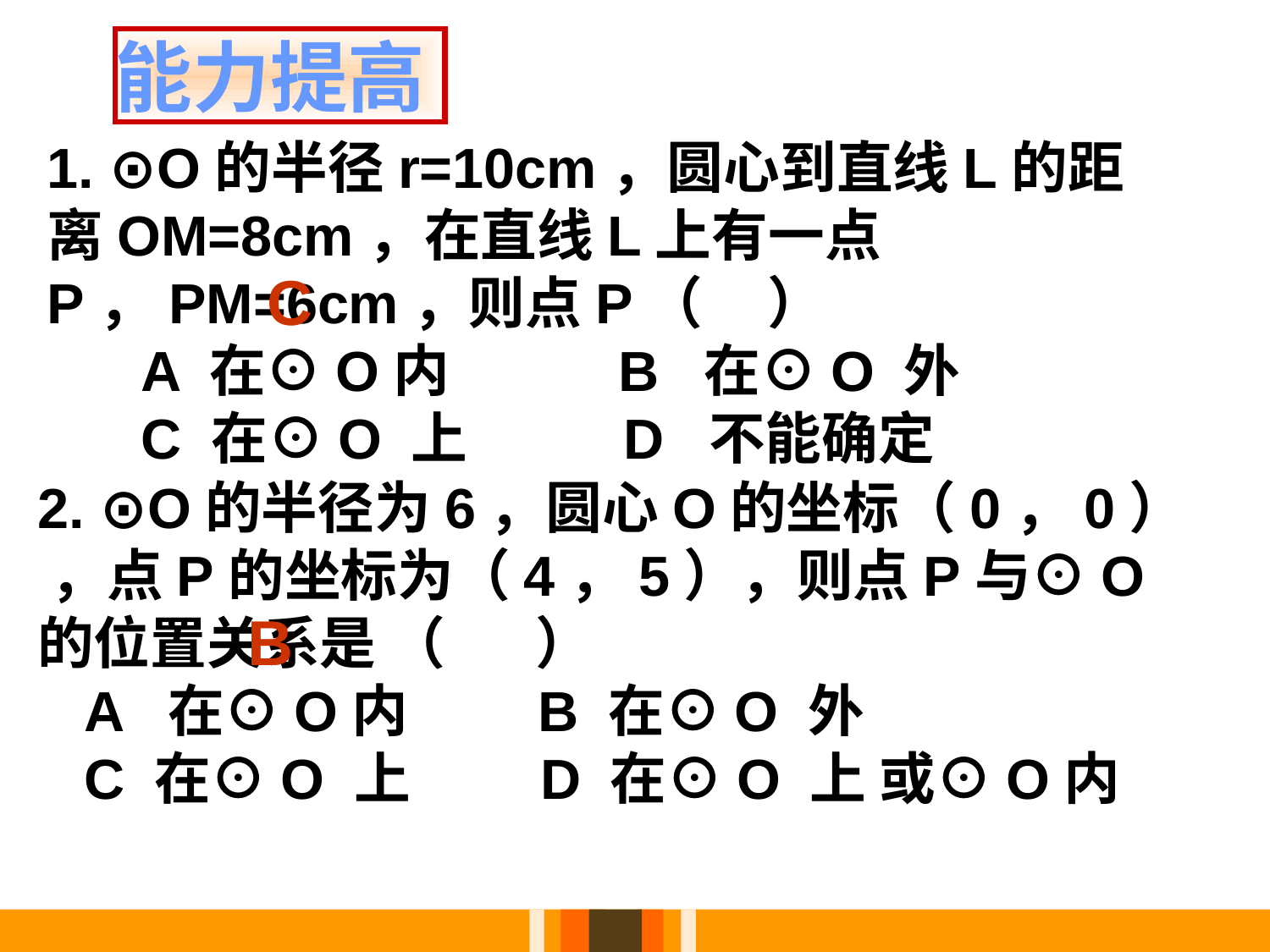

能力提高
1. ⊙O的半径r=10cm，圆心到直线L的距离OM=8cm，在直线L上有一点P，PM=6cm，则点P（     ）
      A 在⊙O内            B  在⊙O 外
      C 在⊙O 上           D  不能确定

C
2. ⊙O的半径为6，圆心O的坐标（0，0）  ，点P的坐标为（4，5），则点P与⊙O的位置关系是 （       ）
   A  在⊙O内         B 在⊙O 外
   C 在⊙O 上         D 在⊙O 上 或⊙O内
B